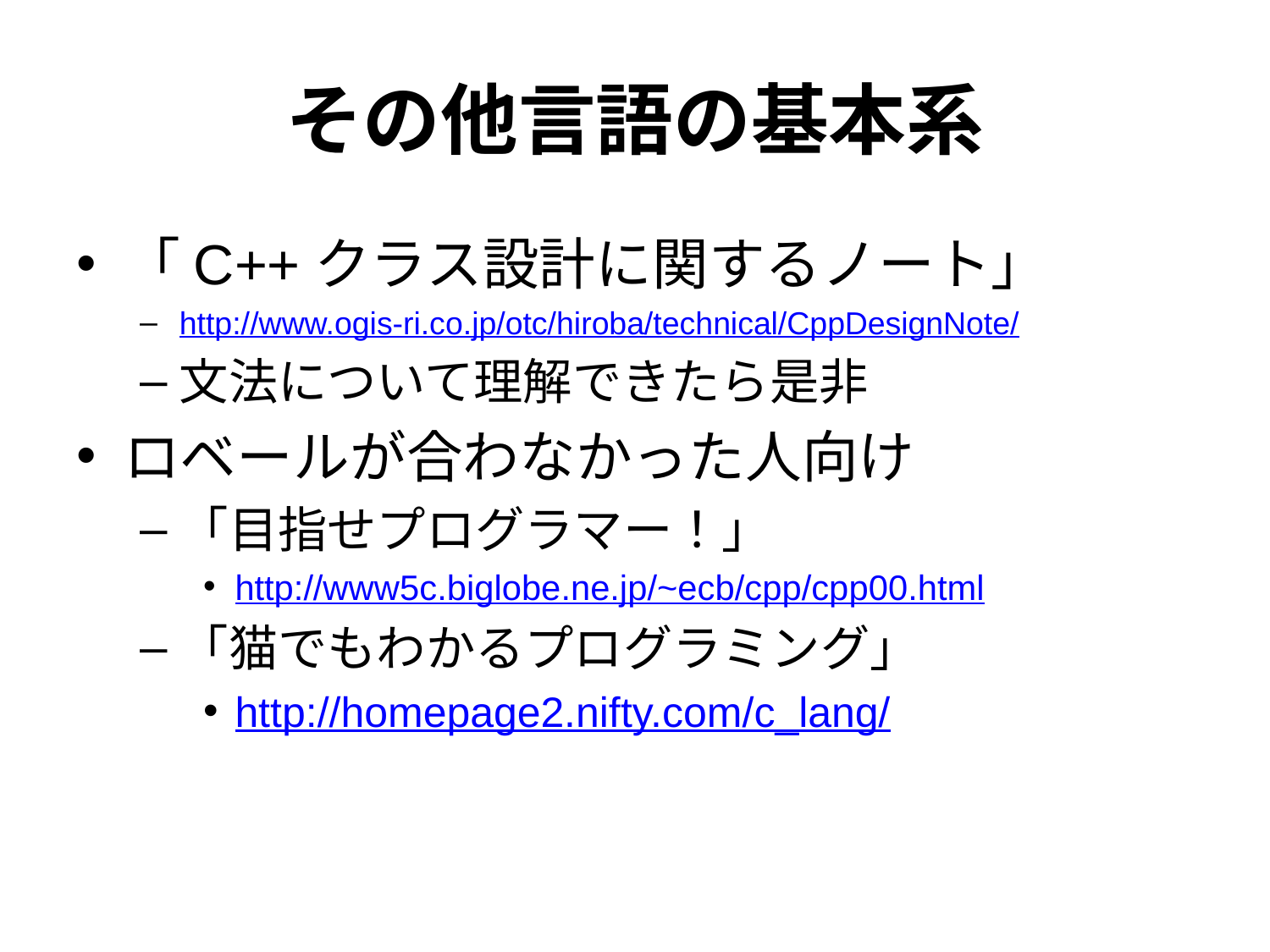

# その他言語の基本系
「C++クラス設計に関するノート」
http://www.ogis-ri.co.jp/otc/hiroba/technical/CppDesignNote/
文法について理解できたら是非
ロベールが合わなかった人向け
「目指せプログラマー！」
http://www5c.biglobe.ne.jp/~ecb/cpp/cpp00.html
「猫でもわかるプログラミング」
http://homepage2.nifty.com/c_lang/